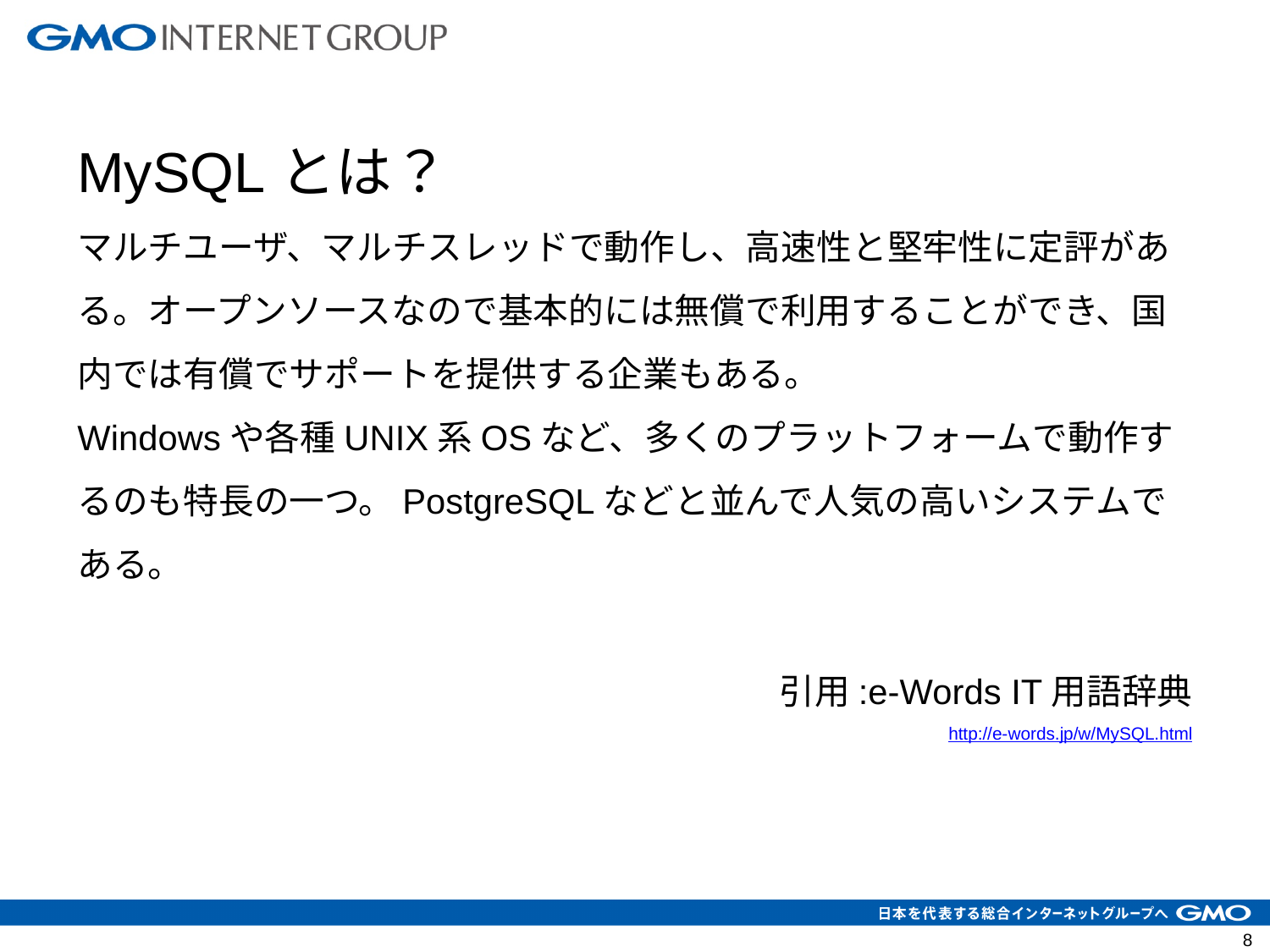

MySQLとは？
マルチユーザ、マルチスレッドで動作し、高速性と堅牢性に定評がある。オープンソースなので基本的には無償で利用することができ、国内では有償でサポートを提供する企業もある。
Windowsや各種UNIX系OSなど、多くのプラットフォームで動作するのも特長の一つ。PostgreSQLなどと並んで人気の高いシステムである。

引用:e-Words IT用語辞典
http://e-words.jp/w/MySQL.html